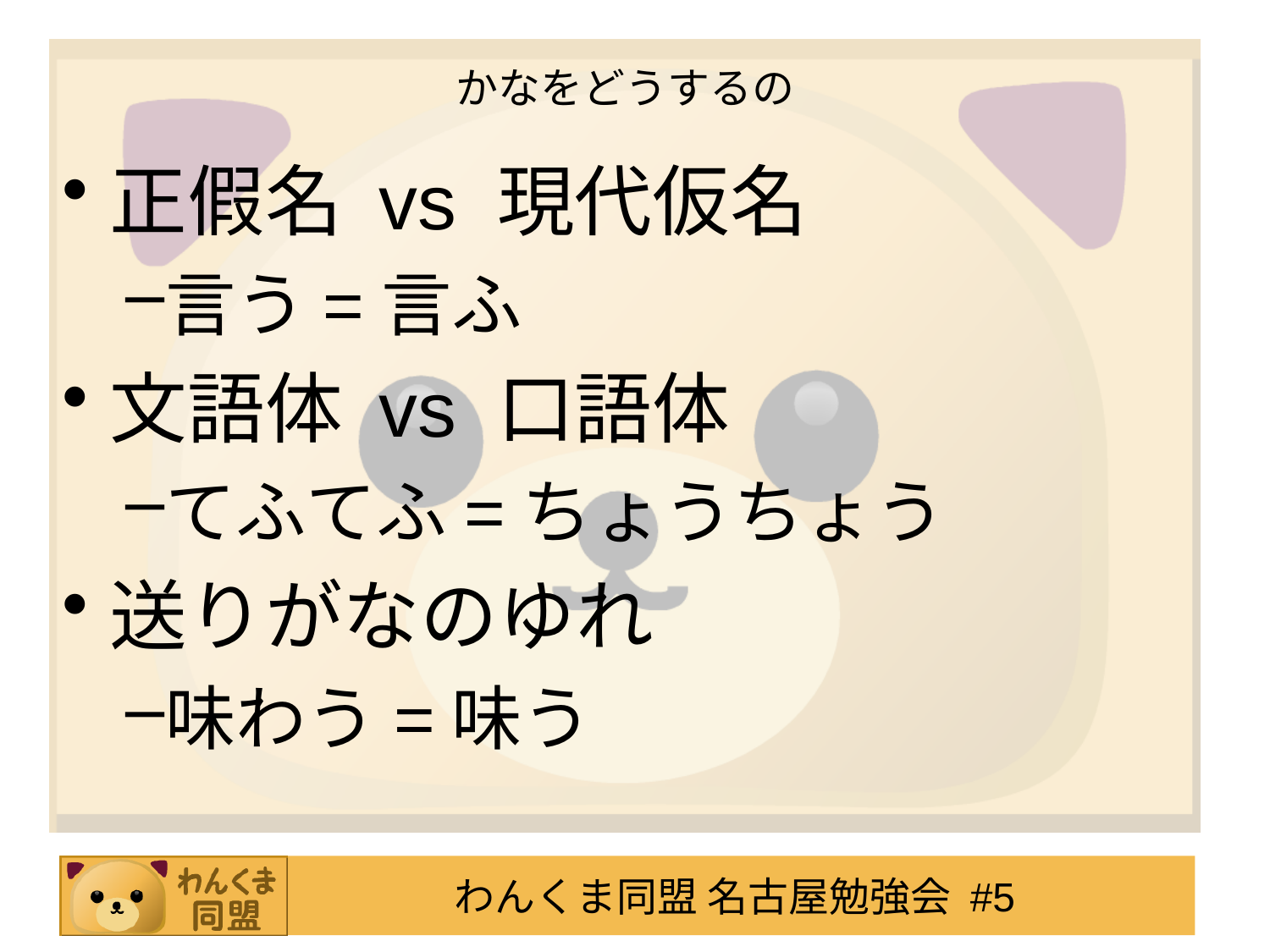

# かなをどうするの
正假名 vs 現代仮名
言う=言ふ
文語体 vs 口語体
てふてふ=ちょうちょう
送りがなのゆれ
味わう=味う